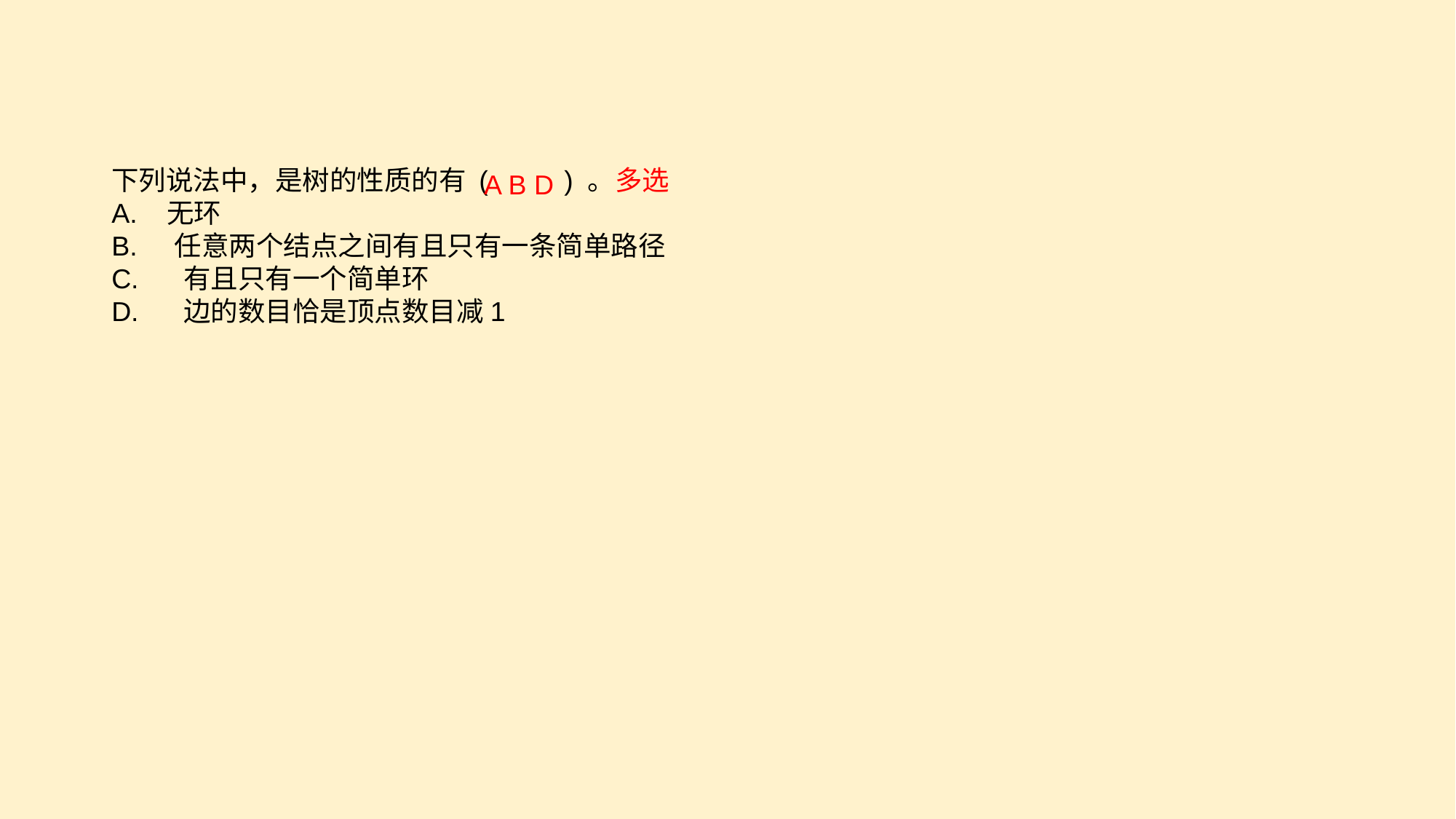

下列说法中，是树的性质的有 (          ) 。多选
A.   无环
B.    任意两个结点之间有且只有一条简单路径
C.     有且只有一个简单环
D.     边的数目恰是顶点数目减1
A B D